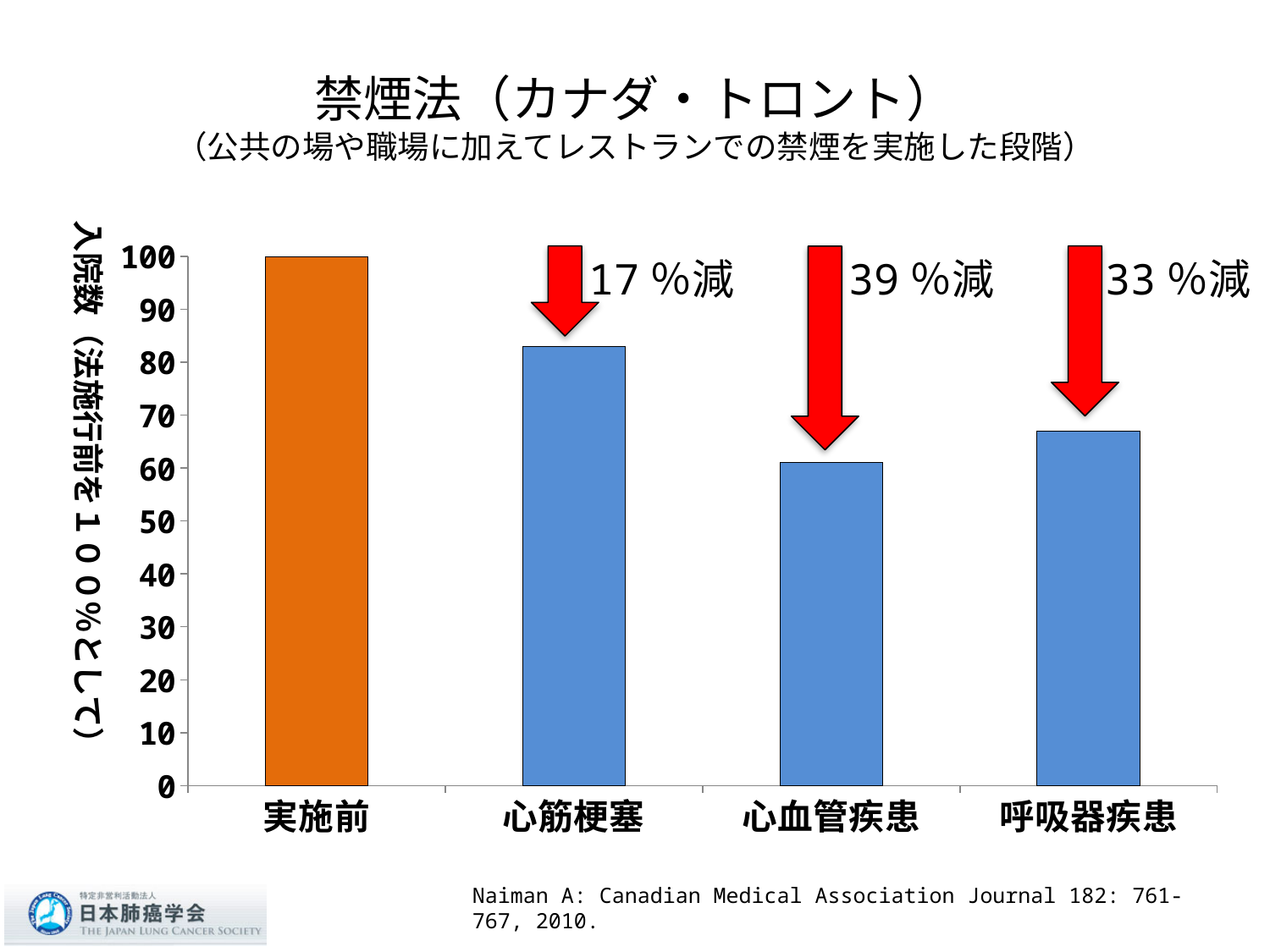

# 禁煙法（カナダ・トロント） （公共の場や職場に加えてレストランでの禁煙を実施した段階）
入院数（法施行前を１００％として）

### Chart

| Category | 系列 1 |
|---|---|
| 実施前 | 100.0 |
| 心筋梗塞 | 83.0 |
| 心血管疾患 | 61.0 |
| 呼吸器疾患 | 67.0 |
17％減

39％減

33％減
Naiman A: Canadian Medical Association Journal 182: 761-767, 2010.